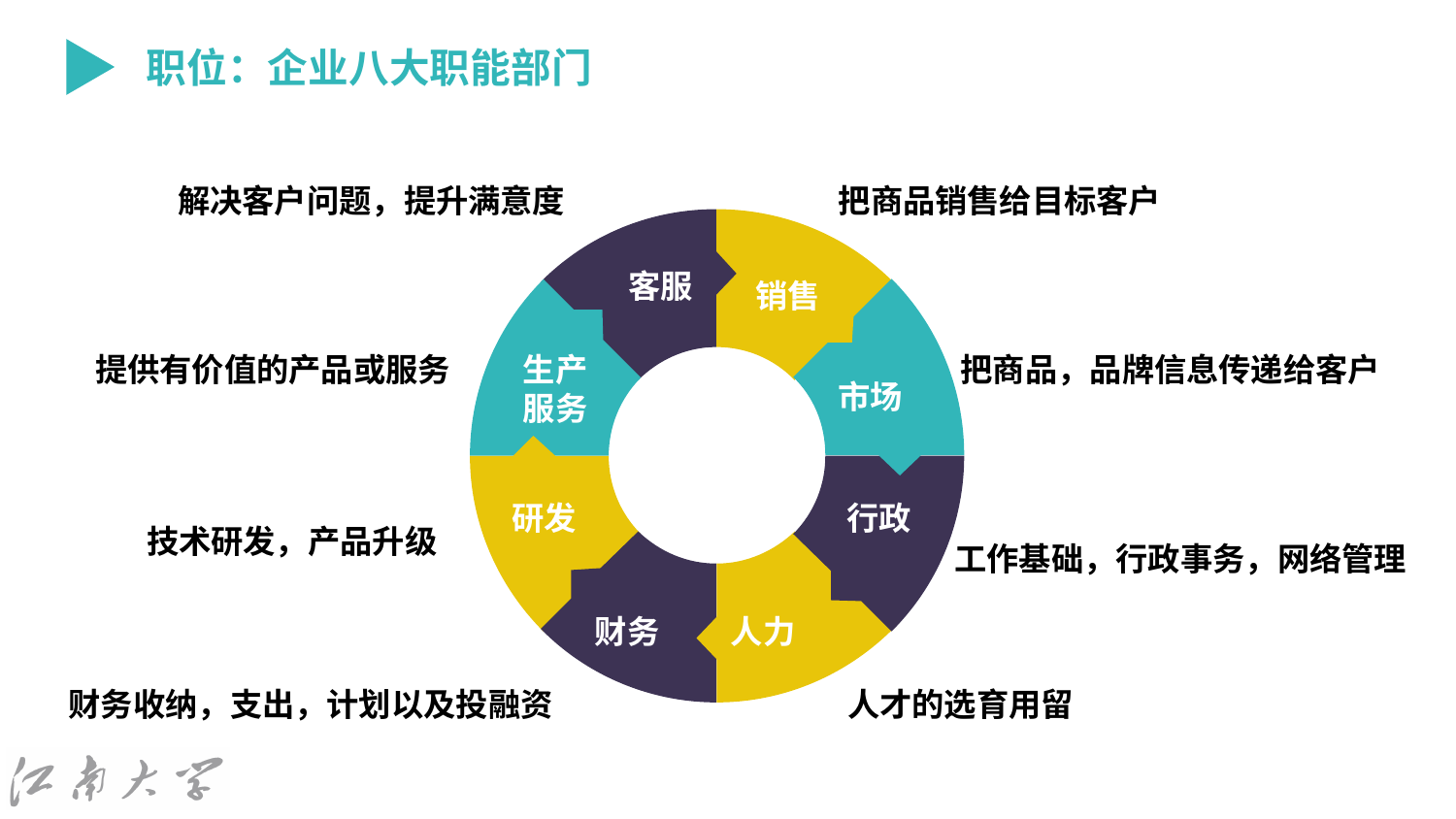

职位：企业八大职能部门

解决客户问题，提升满意度
把商品销售给目标客户

销售
客服

生产
服务
市场

研发
行政

财务
人力
提供有价值的产品或服务
把商品，品牌信息传递给客户
技术研发，产品升级
工作基础，行政事务，网络管理
财务收纳，支出，计划以及投融资
人才的选育用留